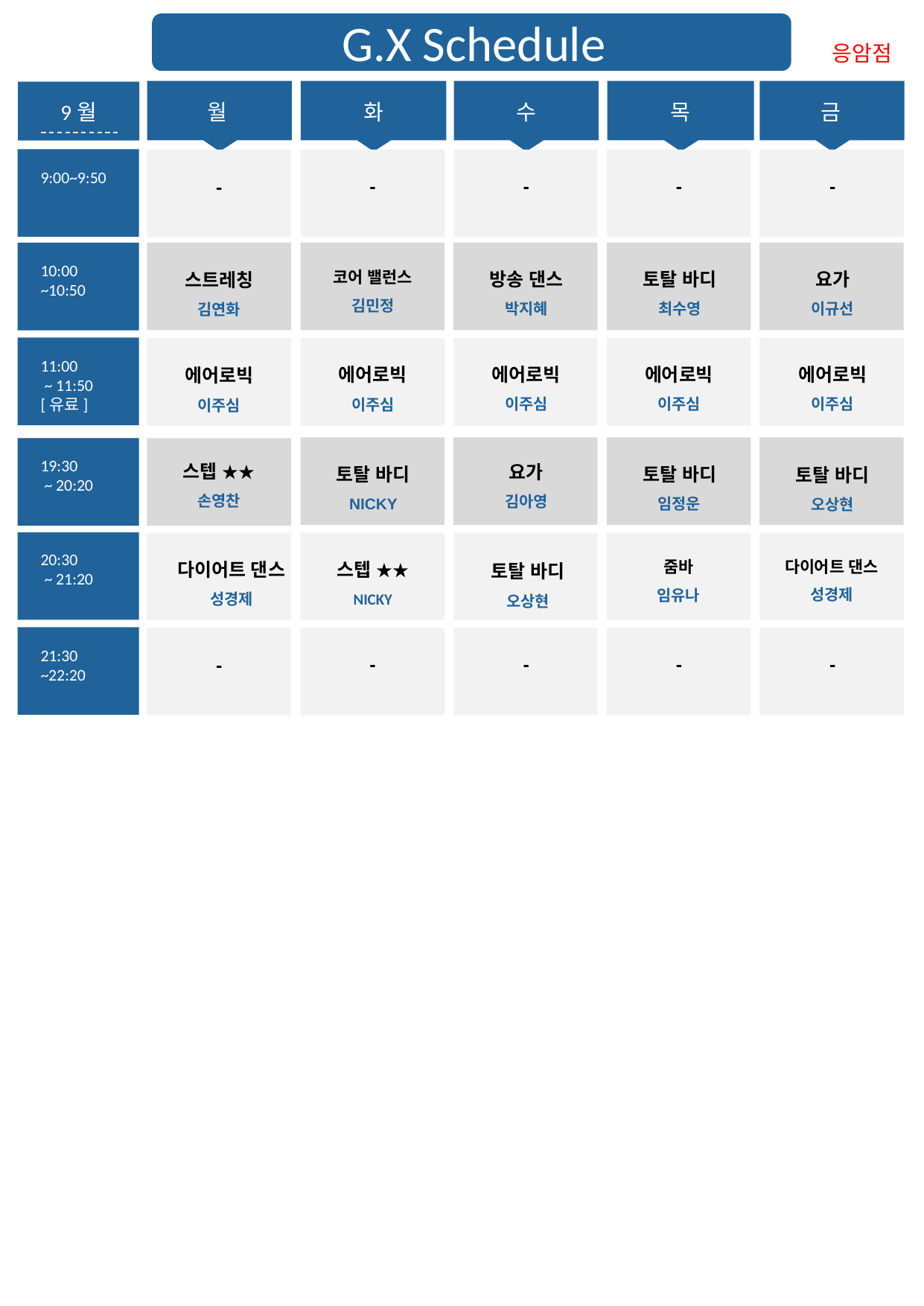

G.X Schedule

응암점

9월
월
화
수
목
금

-
-
-
-
-
9:00~9:50

방송 댄스
박지혜
토탈 바디
최수영
요가
이규선
스트레칭
김연화
코어 밸런스
김민정
10:00 ~10:50

에어로빅
이주심
에어로빅
이주심
에어로빅
이주심
에어로빅
이주심
에어로빅
이주심
11:00
 ~ 11:50
[유료]

스텝 ★★
손영찬
요가
김아영
토탈 바디
NICKY
토탈 바디
임정운
토탈 바디
오상현
19:30
 ~ 20:20

다이어트 댄스
성경제
다이어트 댄스
성경제
스텝 ★★
NICKY
줌바
임유나
토탈 바디
오상현
20:30
 ~ 21:20

-
-

-
-
-

21:30
~22:20